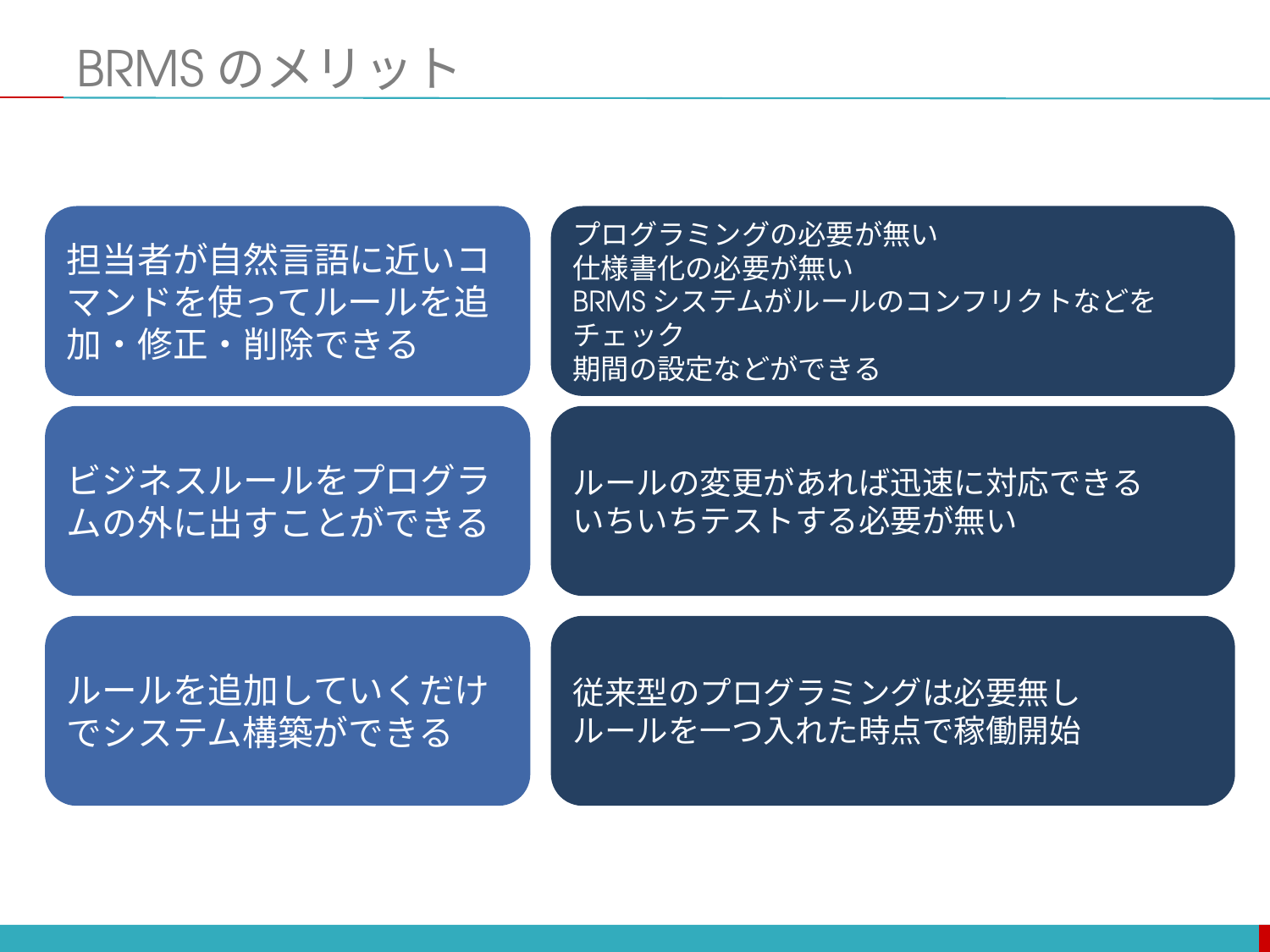

# BRMSのメリット
担当者が自然言語に近いコマンドを使ってルールを追加・修正・削除できる
プログラミングの必要が無い
仕様書化の必要が無い
BRMSシステムがルールのコンフリクトなどをチェック
期間の設定などができる
ビジネスルールをプログラムの外に出すことができる
ルールの変更があれば迅速に対応できる
いちいちテストする必要が無い
ルールを追加していくだけでシステム構築ができる
従来型のプログラミングは必要無し
ルールを一つ入れた時点で稼働開始